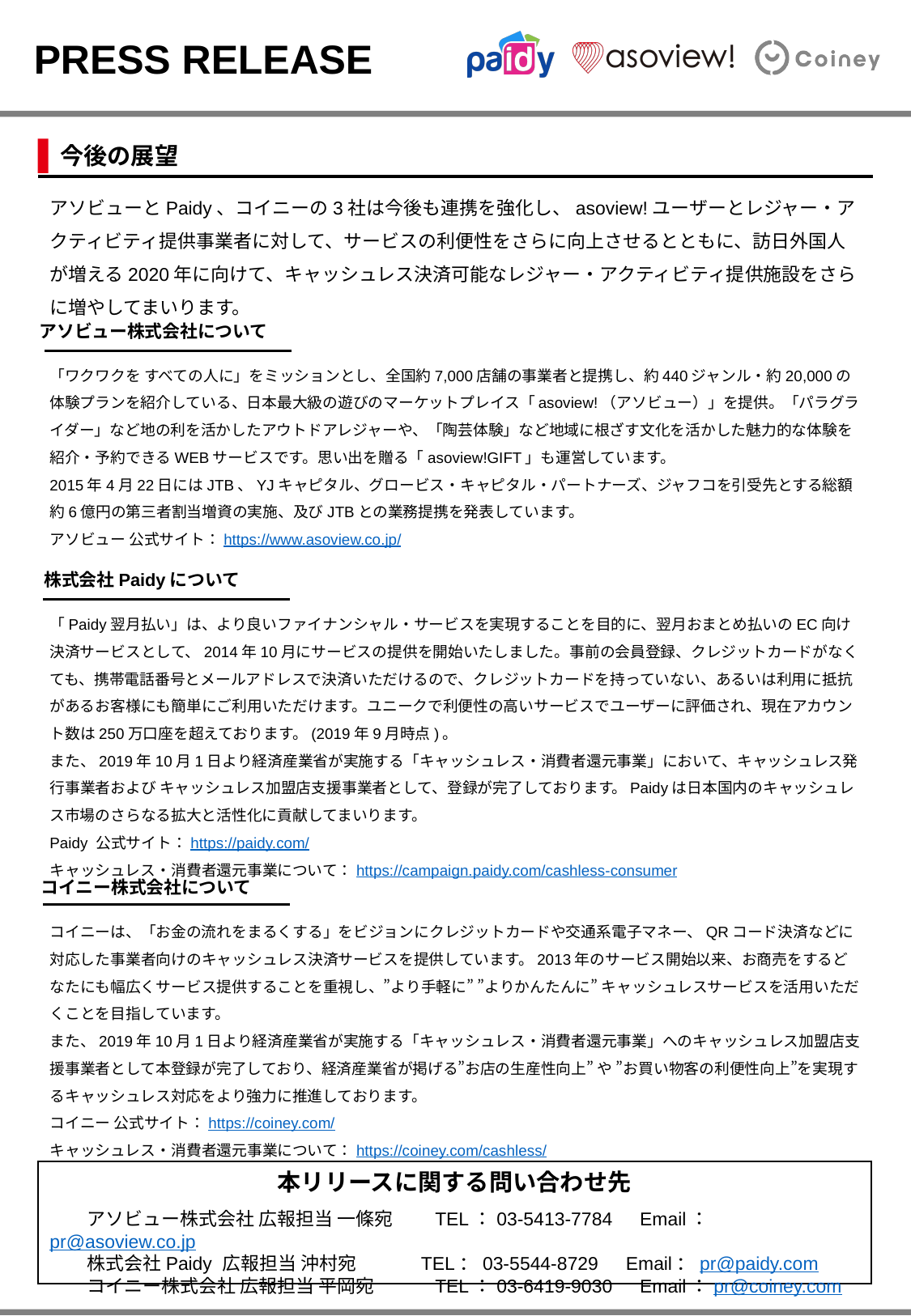

今後の展望

アソビューとPaidy、コイニーの3社は今後も連携を強化し、asoview!ユーザーとレジャー・アクティビティ提供事業者に対して、サービスの利便性をさらに向上させるとともに、訪日外国人が増える2020年に向けて、キャッシュレス決済可能なレジャー・アクティビティ提供施設をさらに増やしてまいります。
アソビュー株式会社について
「ワクワクを すべての人に」をミッションとし、全国約7,000店舗の事業者と提携し、約440ジャンル・約20,000の体験プランを紹介している、日本最大級の遊びのマーケットプレイス「asoview!（アソビュー）」を提供。「パラグライダー」など地の利を活かしたアウトドアレジャーや、「陶芸体験」など地域に根ざす文化を活かした魅力的な体験を紹介・予約できるWEBサービスです。思い出を贈る「asoview!GIFT」も運営しています。
2015年4月22日にはJTB、YJキャピタル、グロービス・キャピタル・パートナーズ、ジャフコを引受先とする総額約6億円の第三者割当増資の実施、及びJTBとの業務提携を発表しています。
アソビュー 公式サイト：https://www.asoview.co.jp/
株式会社Paidyについて
「Paidy翌月払い」は、より良いファイナンシャル・サービスを実現することを目的に、翌月おまとめ払いのEC向け決済サービスとして、2014年10月にサービスの提供を開始いたしました。事前の会員登録、クレジットカードがなくても、携帯電話番号とメールアドレスで決済いただけるので、クレジットカードを持っていない、あるいは利用に抵抗があるお客様にも簡単にご利用いただけます。ユニークで利便性の高いサービスでユーザーに評価され、現在アカウント数は250万口座を超えております。(2019年9月時点)。
また、2019年10月1日より経済産業省が実施する「キャッシュレス・消費者還元事業」において、キャッシュレス発行事業者および キャッシュレス加盟店支援事業者として、登録が完了しております。Paidyは日本国内のキャッシュレス市場のさらなる拡大と活性化に貢献してまいります。
Paidy 公式サイト：https://paidy.com/
キャッシュレス・消費者還元事業について：https://campaign.paidy.com/cashless-consumer
コイニー株式会社について
コイニーは、「お金の流れをまるくする」をビジョンにクレジットカードや交通系電子マネー、QRコード決済などに対応した事業者向けのキャッシュレス決済サービスを提供しています。2013年のサービス開始以来、お商売をするどなたにも幅広くサービス提供することを重視し、”より手軽に” ”よりかんたんに” キャッシュレスサービスを活用いただくことを目指しています。
また、2019年10月1日より経済産業省が実施する「キャッシュレス・消費者還元事業」へのキャッシュレス加盟店支援事業者として本登録が完了しており、経済産業省が掲げる”お店の生産性向上” や ”お買い物客の利便性向上”を実現するキャッシュレス対応をより強力に推進しております。
コイニー 公式サイト：https://coiney.com/
キャッシュレス・消費者還元事業について：https://coiney.com/cashless/
本リリースに関する問い合わせ先

　　アソビュー株式会社 広報担当 一條宛　　TEL：03-5413-7784　Email：pr@asoview.co.jp
　　株式会社Paidy 広報担当 沖村宛　　　 TEL：03-5544-8729　Email：pr@paidy.com
　　コイニー株式会社 広報担当 平岡宛　　　TEL：03-6419-9030　Email：pr@coiney.com